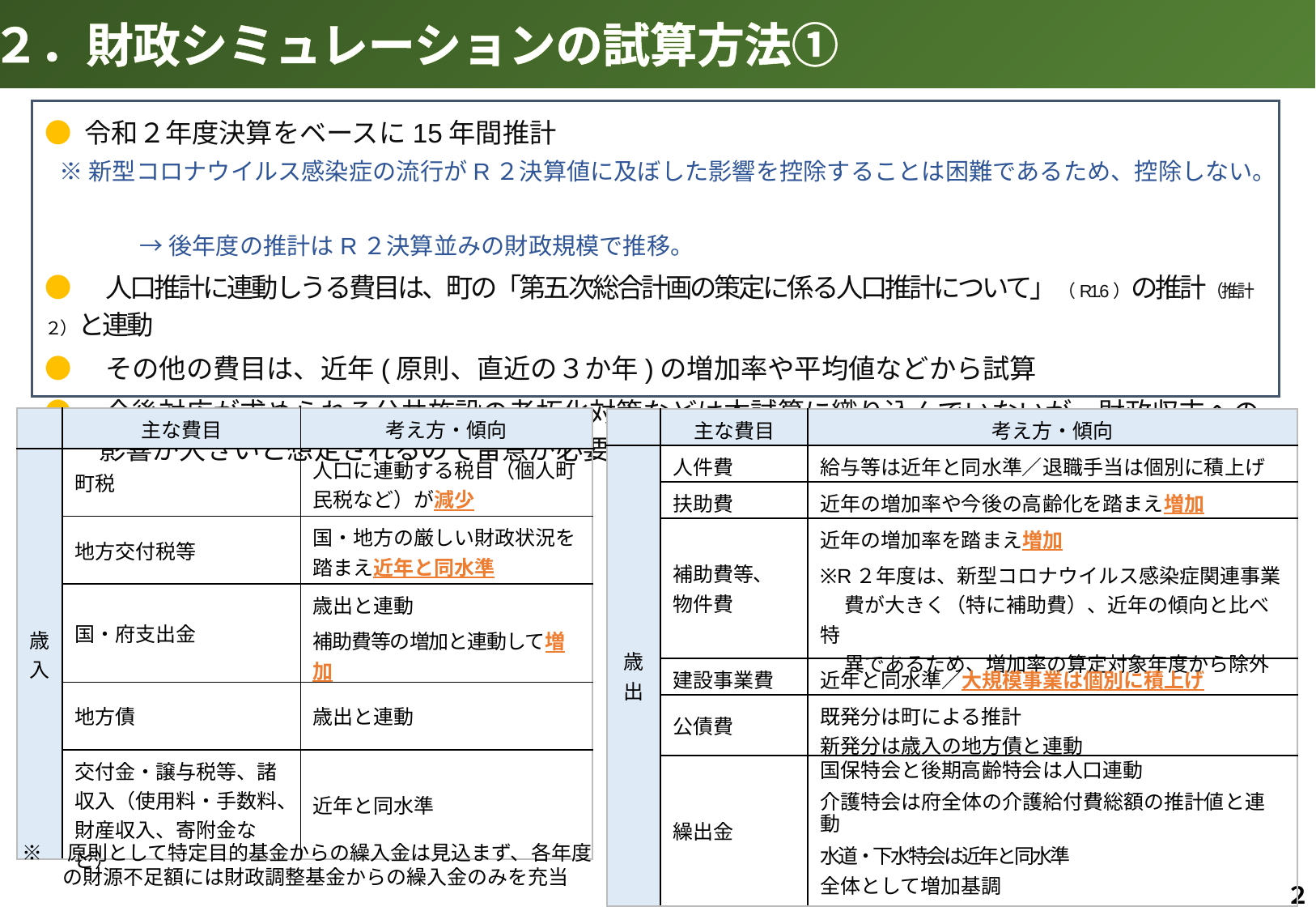

２．財政シミュレーションの試算方法①

● 令和２年度決算をベースに15年間推計
   ※ 新型コロナウイルス感染症の流行がR２決算値に及ぼした影響を控除することは困難であるため、控除しない。
　　　　→ 後年度の推計はR２決算並みの財政規模で推移。
●　人口推計に連動しうる費目は、町の「第五次総合計画の策定に係る人口推計について」（R1.6）の推計（推計２）と連動
●　その他の費目は、近年(原則、直近の３か年)の増加率や平均値などから試算
●　今後対応が求められる公共施設の老朽化対策などは本試算に織り込んでいないが、財政収支への
　　影響が大きいと想定されるので留意が必要
|  | 主な費目 | 考え方・傾向 |
| --- | --- | --- |
| 歳入 | 町税 | 人口に連動する税目（個人町民税など）が減少 |
|  | 地方交付税等 | 国・地方の厳しい財政状況を踏まえ近年と同水準 |
|  | 国・府支出金 | 歳出と連動 補助費等の増加と連動して増加 |
|  | 地方債 | 歳出と連動 |
|  | 交付金・譲与税等、諸収入（使用料・手数料、財産収入、寄附金など） | 近年と同水準 |
|  | 主な費目 | 考え方・傾向 |
| --- | --- | --- |
| 歳出 | 人件費 | 給与等は近年と同水準／退職手当は個別に積上げ |
|  | 扶助費 | 近年の増加率や今後の高齢化を踏まえ増加 |
|  | 補助費等、 物件費 | 近年の増加率を踏まえ増加 ※R２年度は、新型コロナウイルス感染症関連事業 　 費が大きく（特に補助費）、近年の傾向と比べ特 　 異であるため、増加率の算定対象年度から除外 |
|  | 建設事業費 | 近年と同水準／大規模事業は個別に積上げ |
|  | 公債費 | 既発分は町による推計 新発分は歳入の地方債と連動 |
|  | 繰出金 | 国保特会と後期高齢特会は人口連動 介護特会は府全体の介護給付費総額の推計値と連動 水道・下水特会は近年と同水準 全体として増加基調 |
※　原則として特定目的基金からの繰入金は見込まず、各年度
　　の財源不足額には財政調整基金からの繰入金のみを充当

２